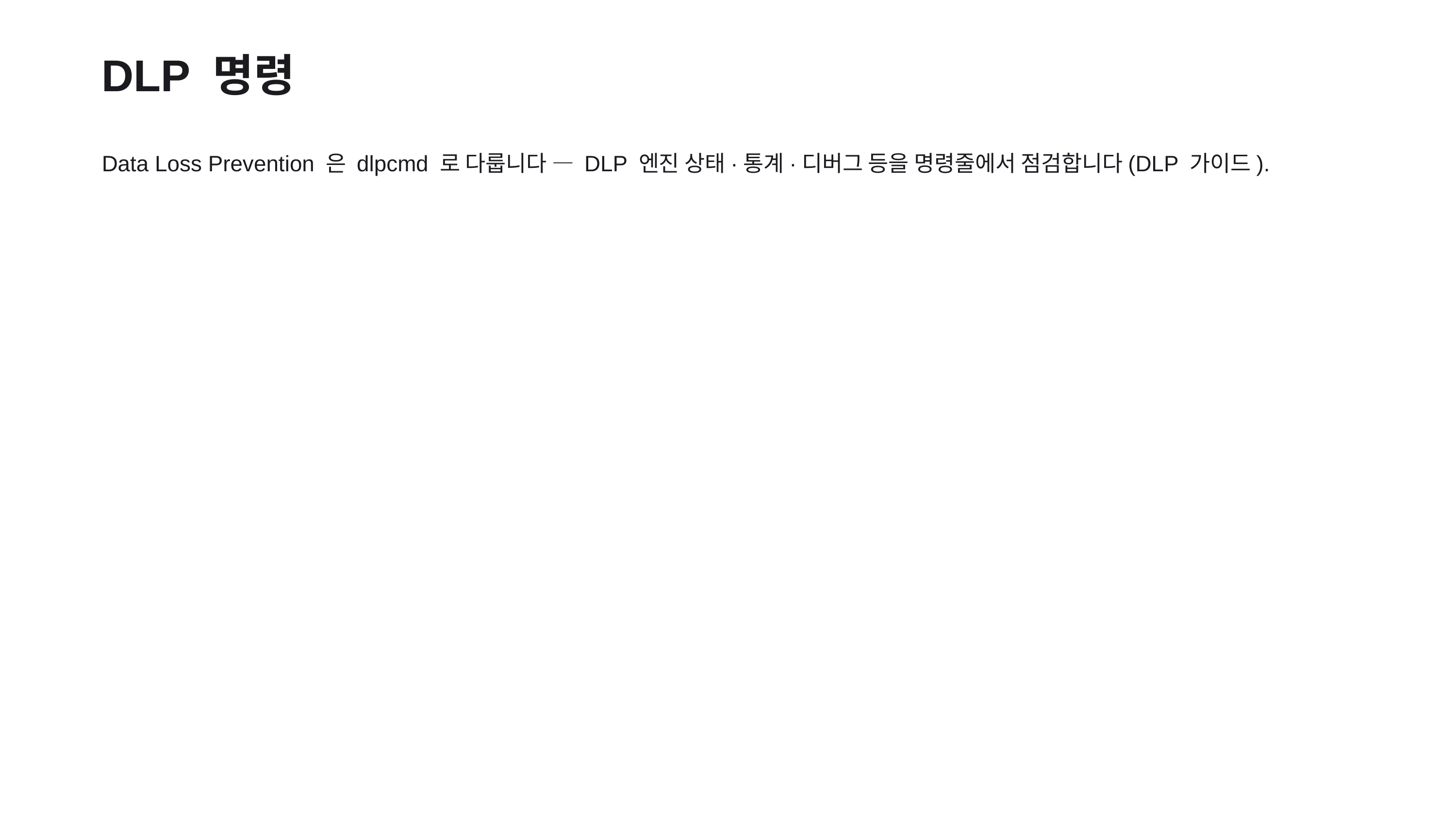

DLP 명령
Data Loss Prevention 은 dlpcmd 로 다룹니다 — DLP 엔진 상태·통계·디버그 등을 명령줄에서 점검합니다(DLP 가이드).